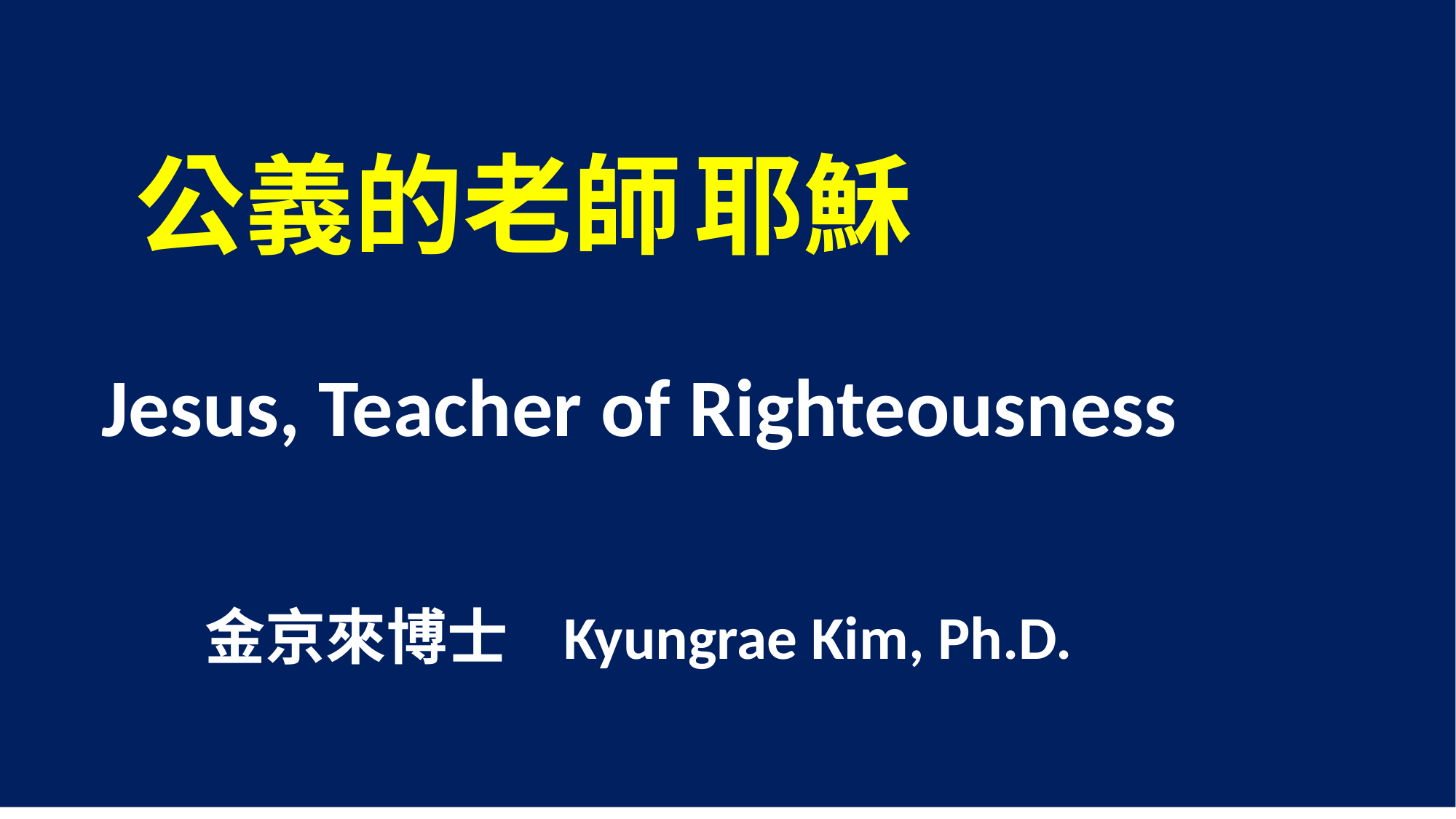

公義的老師 耶穌

     Jesus, Teacher of Righteousness

             金京來博士   Kyungrae Kim, Ph.D.